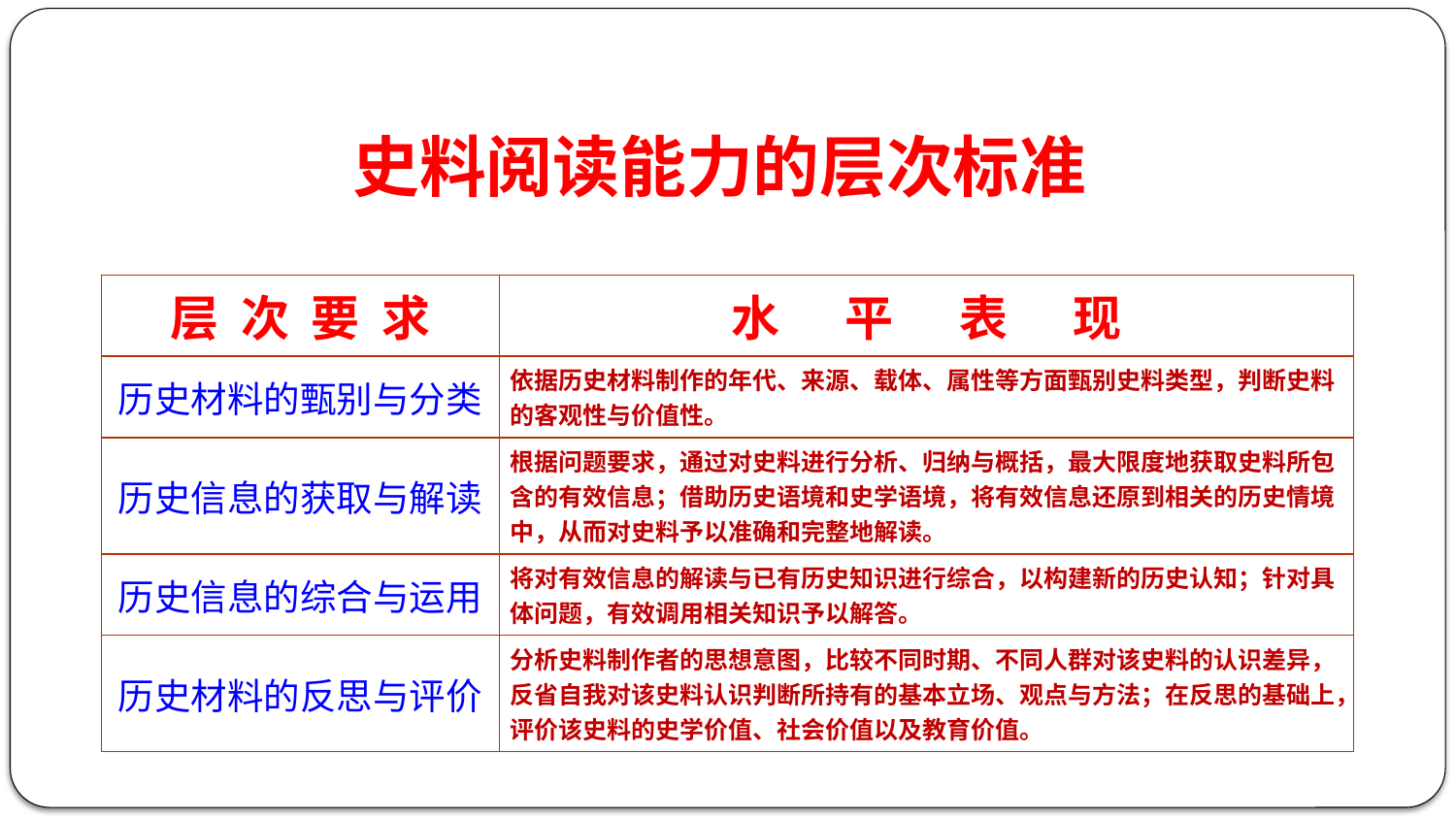

史料阅读能力的层次标准
| 层 次 要 求 | 水 平 表 现 |
| --- | --- |
| 历史材料的甄别与分类 | 依据历史材料制作的年代、来源、载体、属性等方面甄别史料类型，判断史料的客观性与价值性。 |
| 历史信息的获取与解读 | 根据问题要求，通过对史料进行分析、归纳与概括，最大限度地获取史料所包含的有效信息；借助历史语境和史学语境，将有效信息还原到相关的历史情境中，从而对史料予以准确和完整地解读。 |
| 历史信息的综合与运用 | 将对有效信息的解读与已有历史知识进行综合，以构建新的历史认知；针对具体问题，有效调用相关知识予以解答。 |
| 历史材料的反思与评价 | 分析史料制作者的思想意图，比较不同时期、不同人群对该史料的认识差异，反省自我对该史料认识判断所持有的基本立场、观点与方法；在反思的基础上，评价该史料的史学价值、社会价值以及教育价值。 |